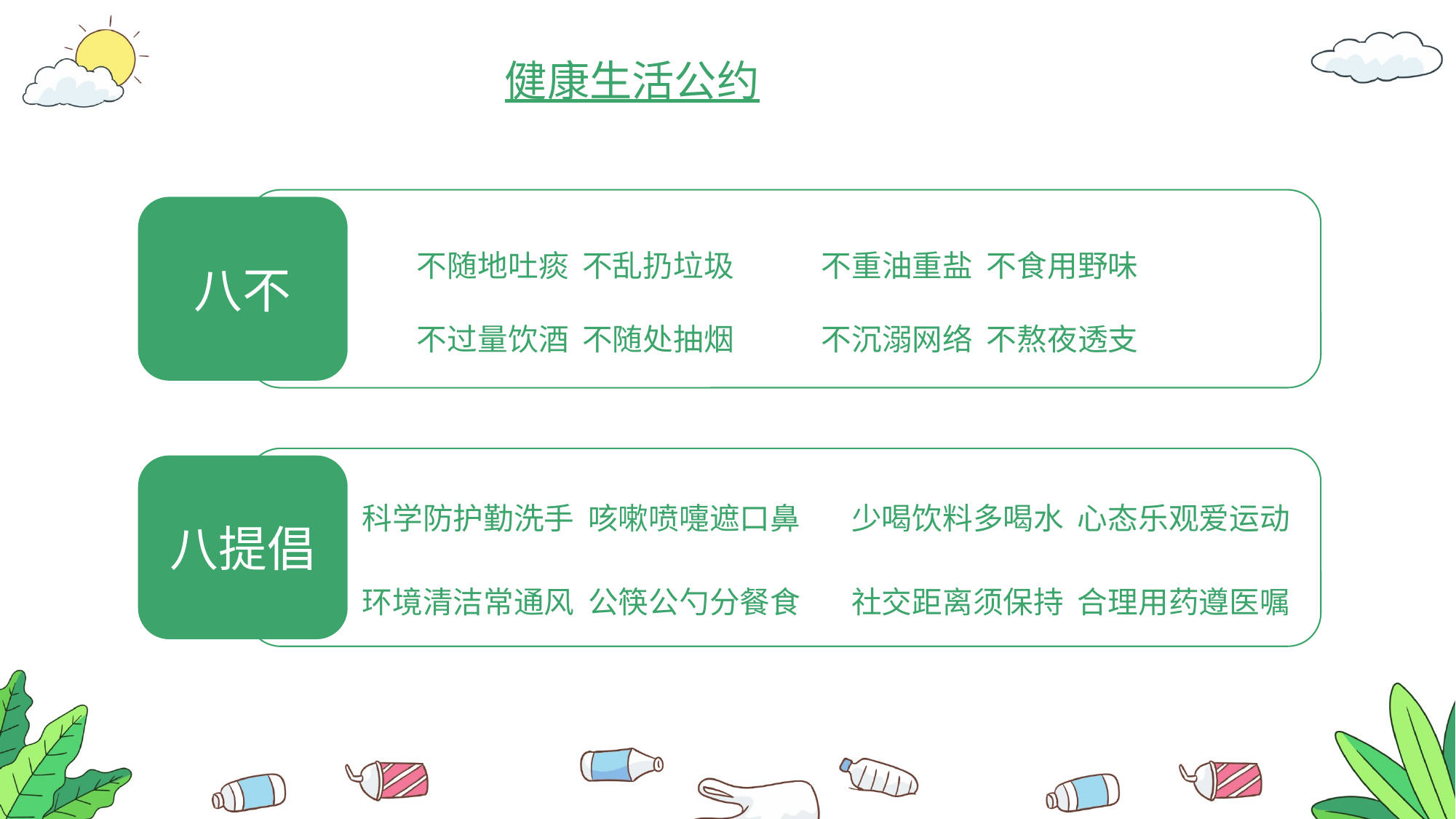

健康生活公约

八不
不随地吐痰  不乱扔垃圾
不过量饮酒  不随处抽烟
不重油重盐  不食用野味
不沉溺网络  不熬夜透支

科学防护勤洗手  咳嗽喷嚏遮口鼻
环境清洁常通风  公筷公勺分餐食

少喝饮料多喝水  心态乐观爱运动
社交距离须保持  合理用药遵医嘱
八提倡